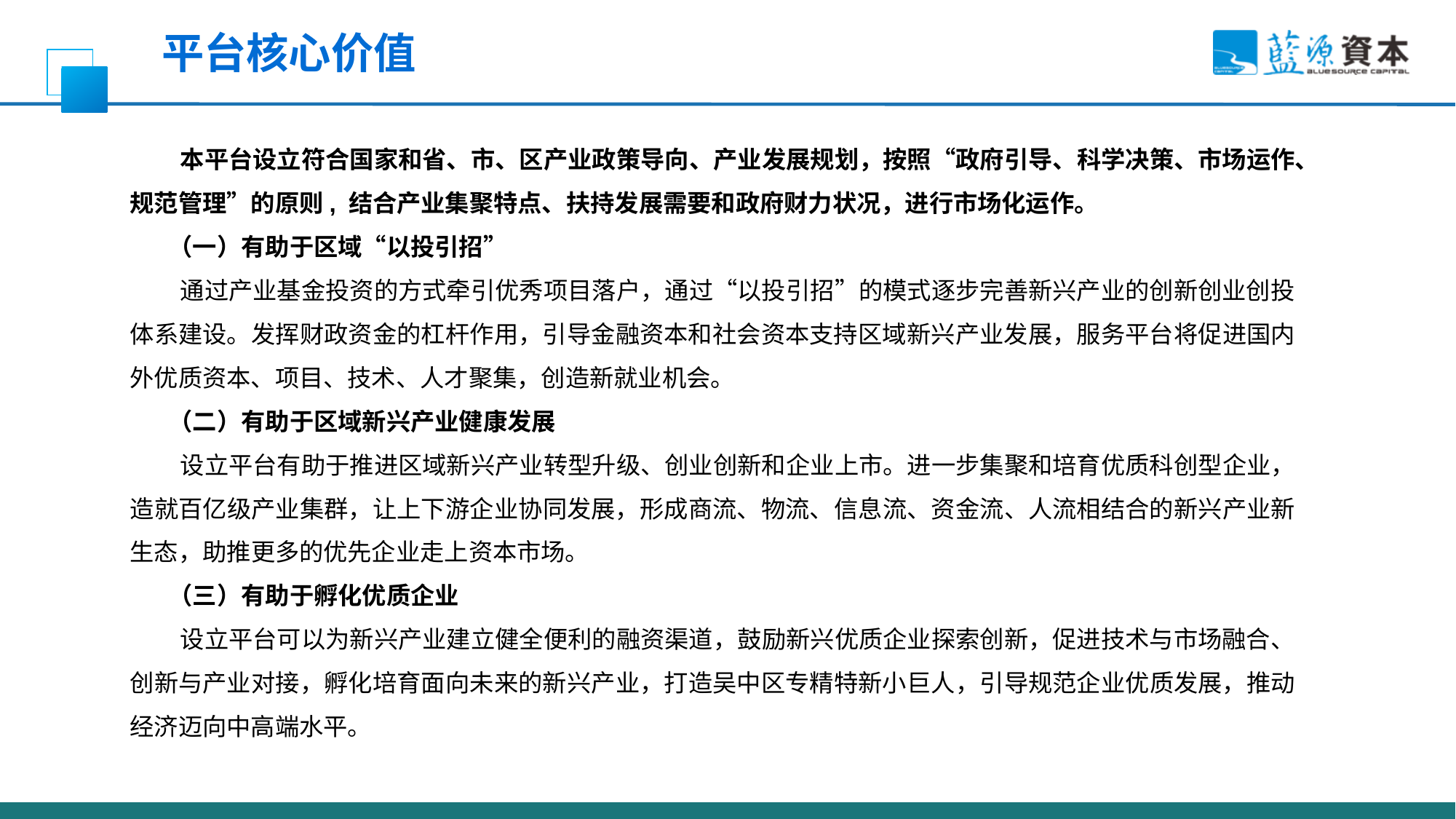

平台核心价值
        本平台设立符合国家和省、市、区产业政策导向、产业发展规划，按照“政府引导、科学决策、市场运作、规范管理”的原则, 结合产业集聚特点、扶持发展需要和政府财力状况，进行市场化运作。
      （一）有助于区域“以投引招”
        通过产业基金投资的方式牵引优秀项目落户，通过“以投引招”的模式逐步完善新兴产业的创新创业创投体系建设。发挥财政资金的杠杆作用，引导金融资本和社会资本支持区域新兴产业发展，服务平台将促进国内外优质资本、项目、技术、人才聚集，创造新就业机会。
      （二）有助于区域新兴产业健康发展
        设立平台有助于推进区域新兴产业转型升级、创业创新和企业上市。进一步集聚和培育优质科创型企业，造就百亿级产业集群，让上下游企业协同发展，形成商流、物流、信息流、资金流、人流相结合的新兴产业新生态，助推更多的优先企业走上资本市场。
      （三）有助于孵化优质企业
        设立平台可以为新兴产业建立健全便利的融资渠道，鼓励新兴优质企业探索创新，促进技术与市场融合、创新与产业对接，孵化培育面向未来的新兴产业，打造吴中区专精特新小巨人，引导规范企业优质发展，推动经济迈向中高端水平。